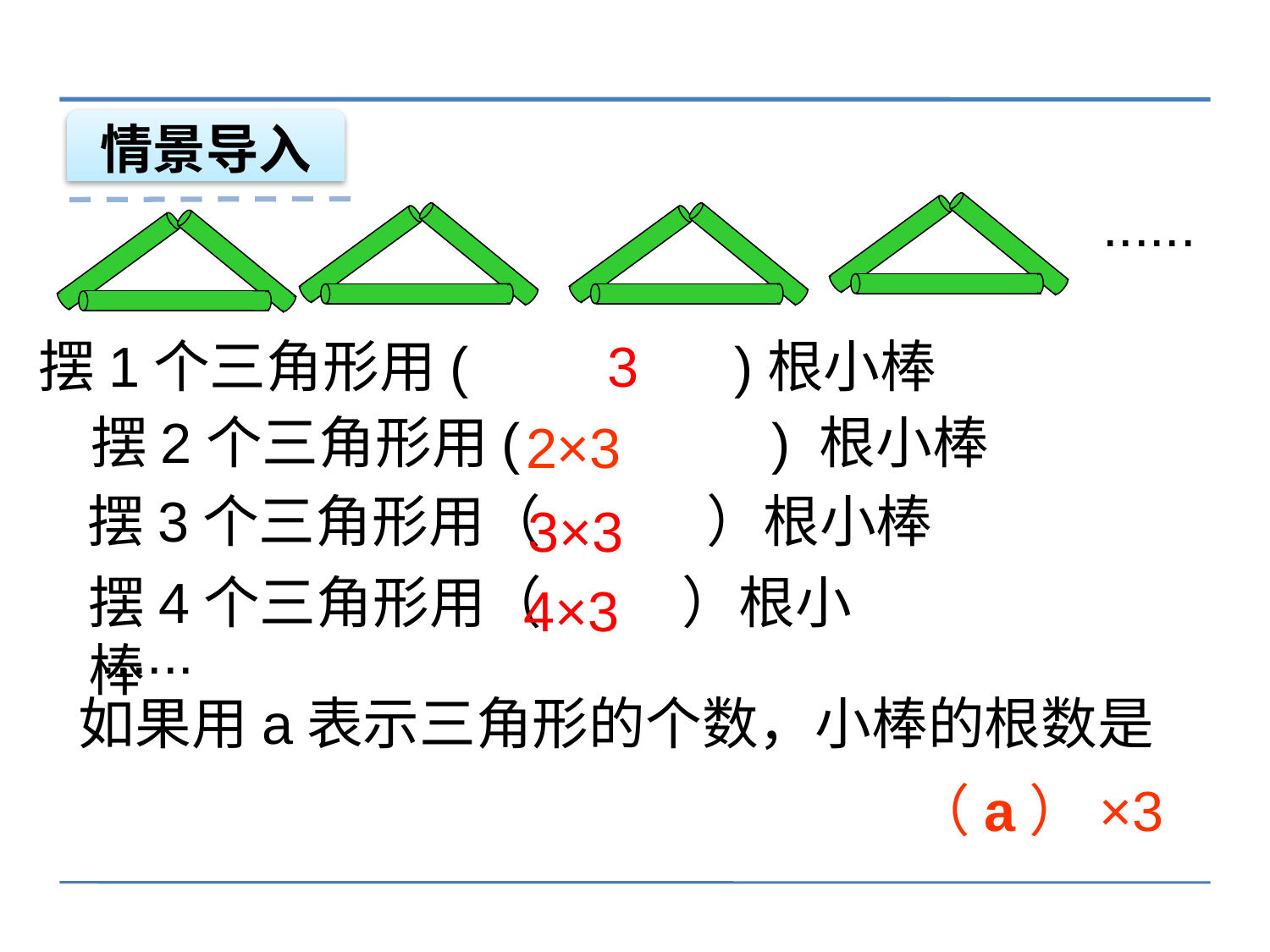

情景导入
......

摆1个三角形用(                 )根小棒
3
摆2个三角形用(                ) 根小棒
2×3
摆3个三角形用（             ）根小棒
3×3
摆4个三角形用（           ）根小棒
  4×3
......
如果用a表示三角形的个数，小棒的根数是
（a）×3